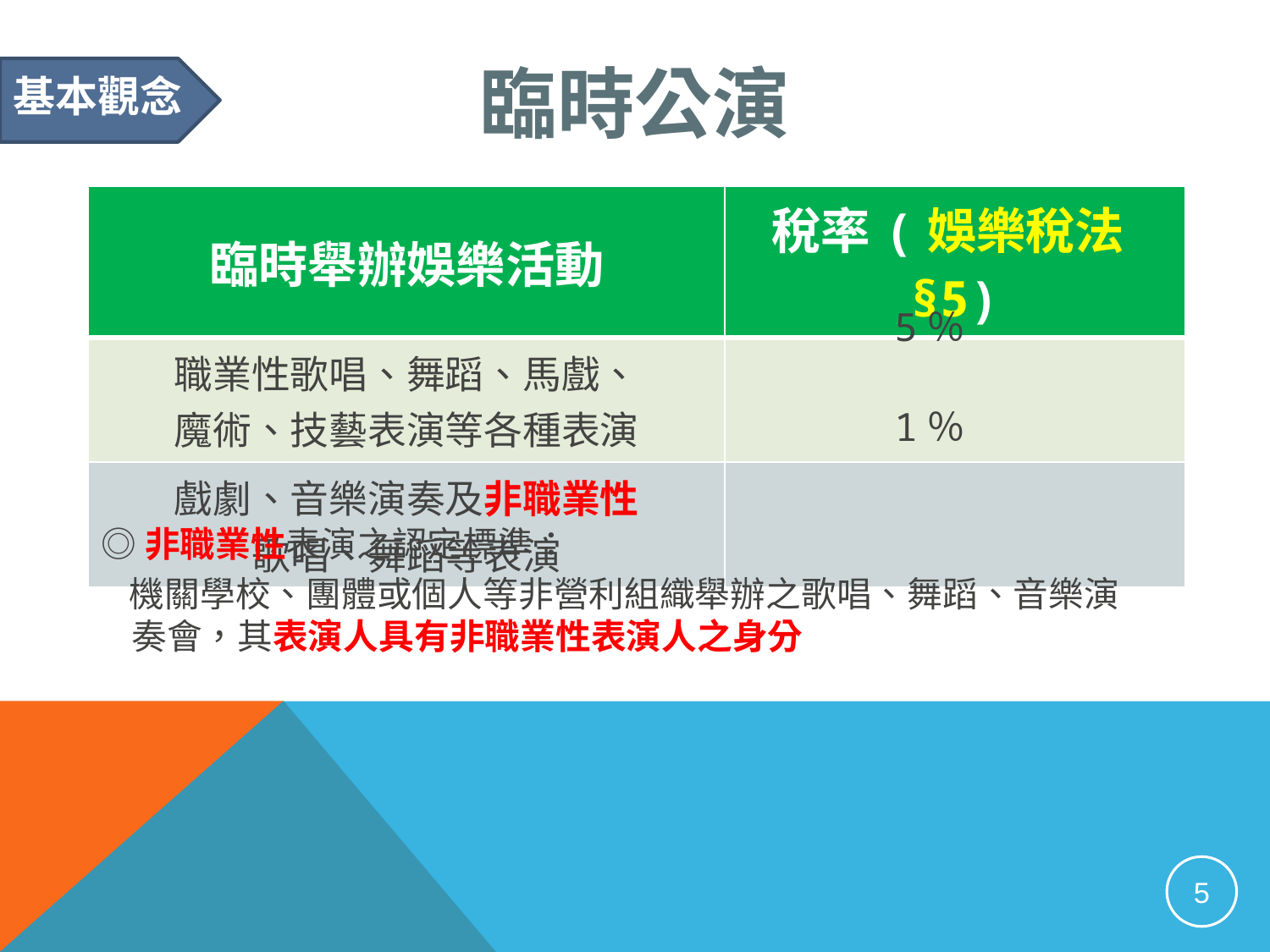

臨時公演
基本觀念

| 臨時舉辦娛樂活動 | 稅率(娛樂稅法§5) |
| --- | --- |
| 職業性歌唱、舞蹈、馬戲、 魔術、技藝表演等各種表演 |  |
| 戲劇、音樂演奏及非職業性 歌唱、舞蹈等表演 |  |
5％
1％
◎非職業性表演之認定標準：
  機關學校、團體或個人等非營利組織舉辦之歌唱、舞蹈、音樂演
  奏會，其表演人具有非職業性表演人之身分
5